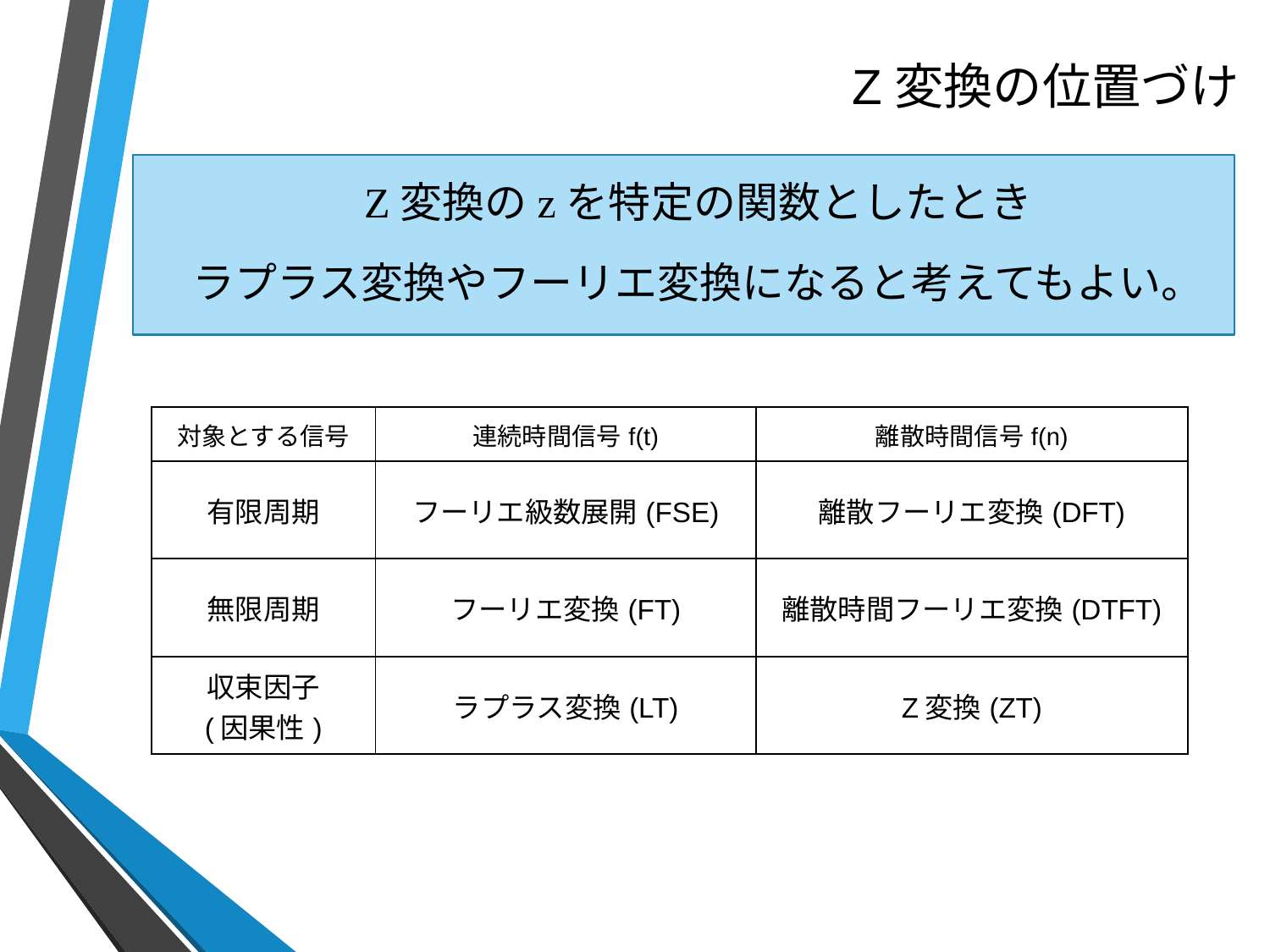

# Z変換の位置づけ

Z変換のzを特定の関数としたとき
ラプラス変換やフーリエ変換になると考えてもよい。
| 対象とする信号 | 連続時間信号f(t) | 離散時間信号f(n) |
| --- | --- | --- |
| 有限周期 | フーリエ級数展開(FSE) | 離散フーリエ変換(DFT) |
| 無限周期 | フーリエ変換(FT) | 離散時間フーリエ変換(DTFT) |
| 収束因子 (因果性) | ラプラス変換(LT) | Z変換(ZT) |